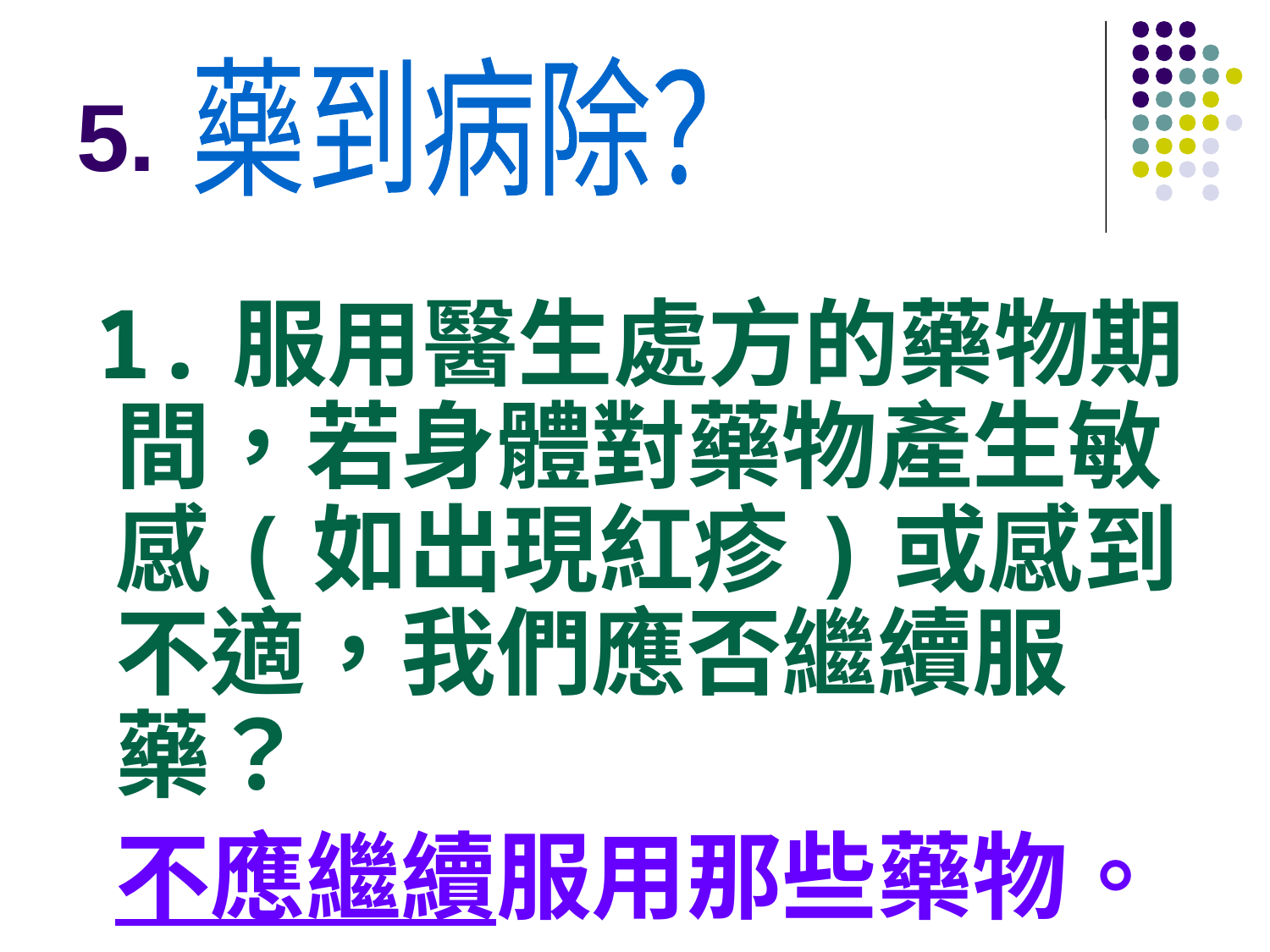

# 5.
藥到病除？

 1.服用醫生處方的藥物期間，若身體對藥物產生敏感(如出現紅疹)或感到不適，我們應否繼續服藥？
不應繼續服用那些藥物。